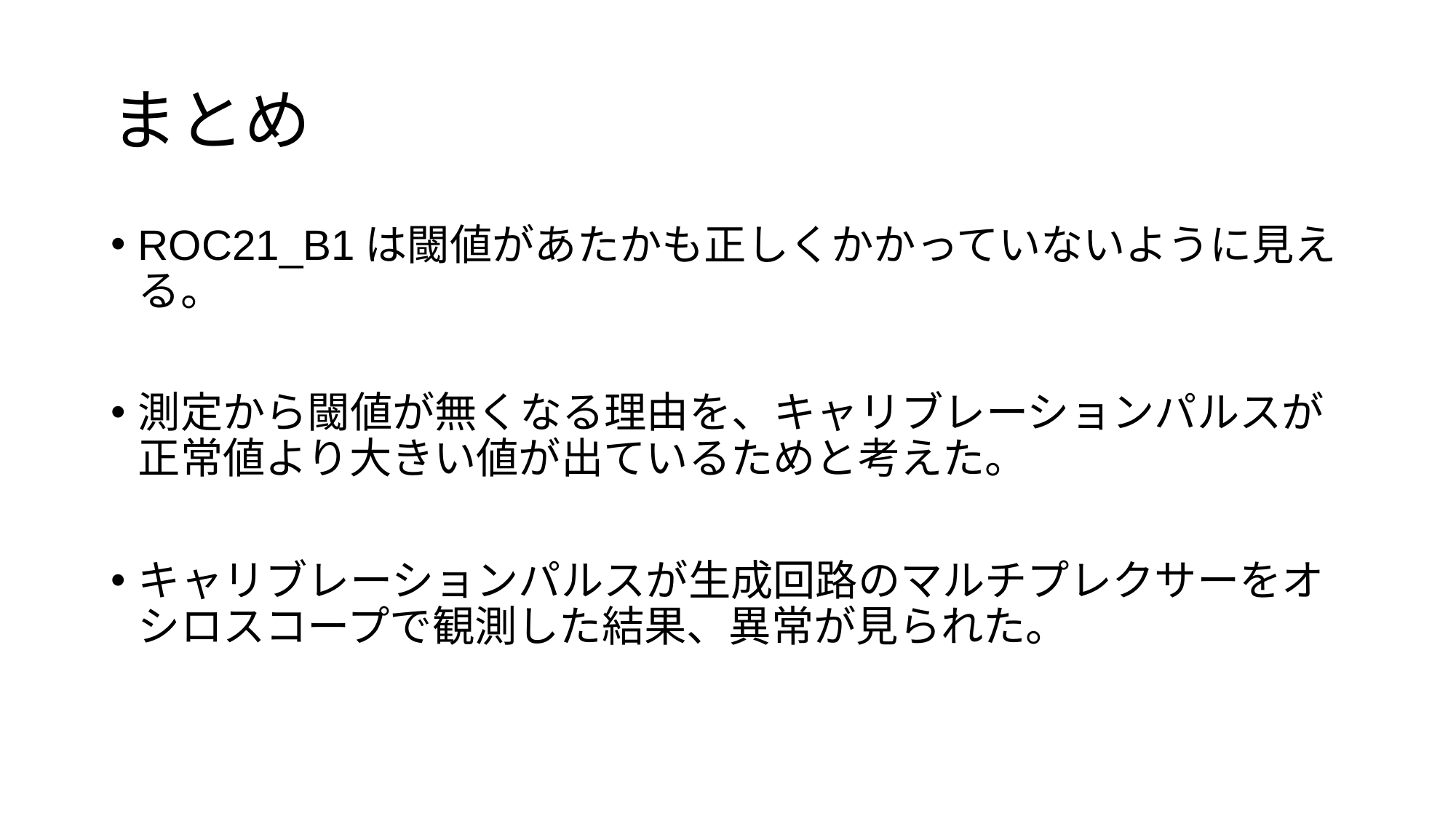

# まとめ
ROC21_B1は閾値があたかも正しくかかっていないように見える。

測定から閾値が無くなる理由を、キャリブレーションパルスが正常値より大きい値が出ているためと考えた。

キャリブレーションパルスが生成回路のマルチプレクサーをオシロスコープで観測した結果、異常が見られた。